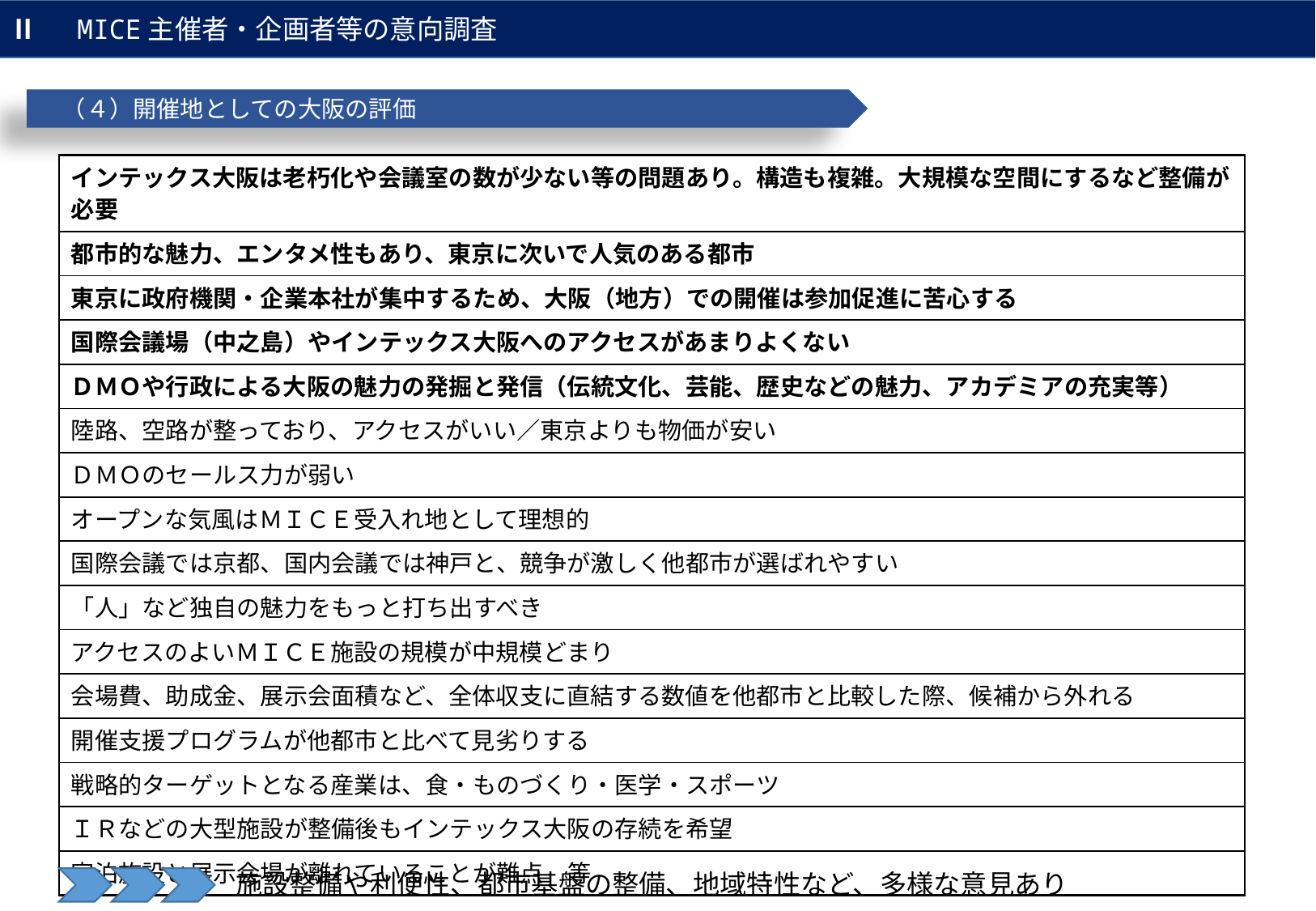

Ⅱ　MICE主催者・企画者等の意向調査
　（４）開催地としての大阪の評価
| インテックス大阪は老朽化や会議室の数が少ない等の問題あり。構造も複雑。大規模な空間にするなど整備が必要 |
| --- |
| 都市的な魅力、エンタメ性もあり、東京に次いで人気のある都市 |
| 東京に政府機関・企業本社が集中するため、大阪（地方）での開催は参加促進に苦心する |
| 国際会議場（中之島）やインテックス大阪へのアクセスがあまりよくない |
| ＤＭＯや行政による大阪の魅力の発掘と発信（伝統文化、芸能、歴史などの魅力、アカデミアの充実等） |
| 陸路、空路が整っており、アクセスがいい／東京よりも物価が安い |
| ＤＭＯのセールス力が弱い |
| オープンな気風はＭＩＣＥ受入れ地として理想的 |
| 国際会議では京都、国内会議では神戸と、競争が激しく他都市が選ばれやすい |
| 「人」など独自の魅力をもっと打ち出すべき |
| アクセスのよいＭＩＣＥ施設の規模が中規模どまり |
| 会場費、助成金、展示会面積など、全体収支に直結する数値を他都市と比較した際、候補から外れる |
| 開催支援プログラムが他都市と比べて見劣りする |
| 戦略的ターゲットとなる産業は、食・ものづくり・医学・スポーツ |
| ＩＲなどの大型施設が整備後もインテックス大阪の存続を希望 |
| 宿泊施設と展示会場が離れていることが難点　等 |
6
施設整備や利便性、都市基盤の整備、地域特性など、多様な意見あり